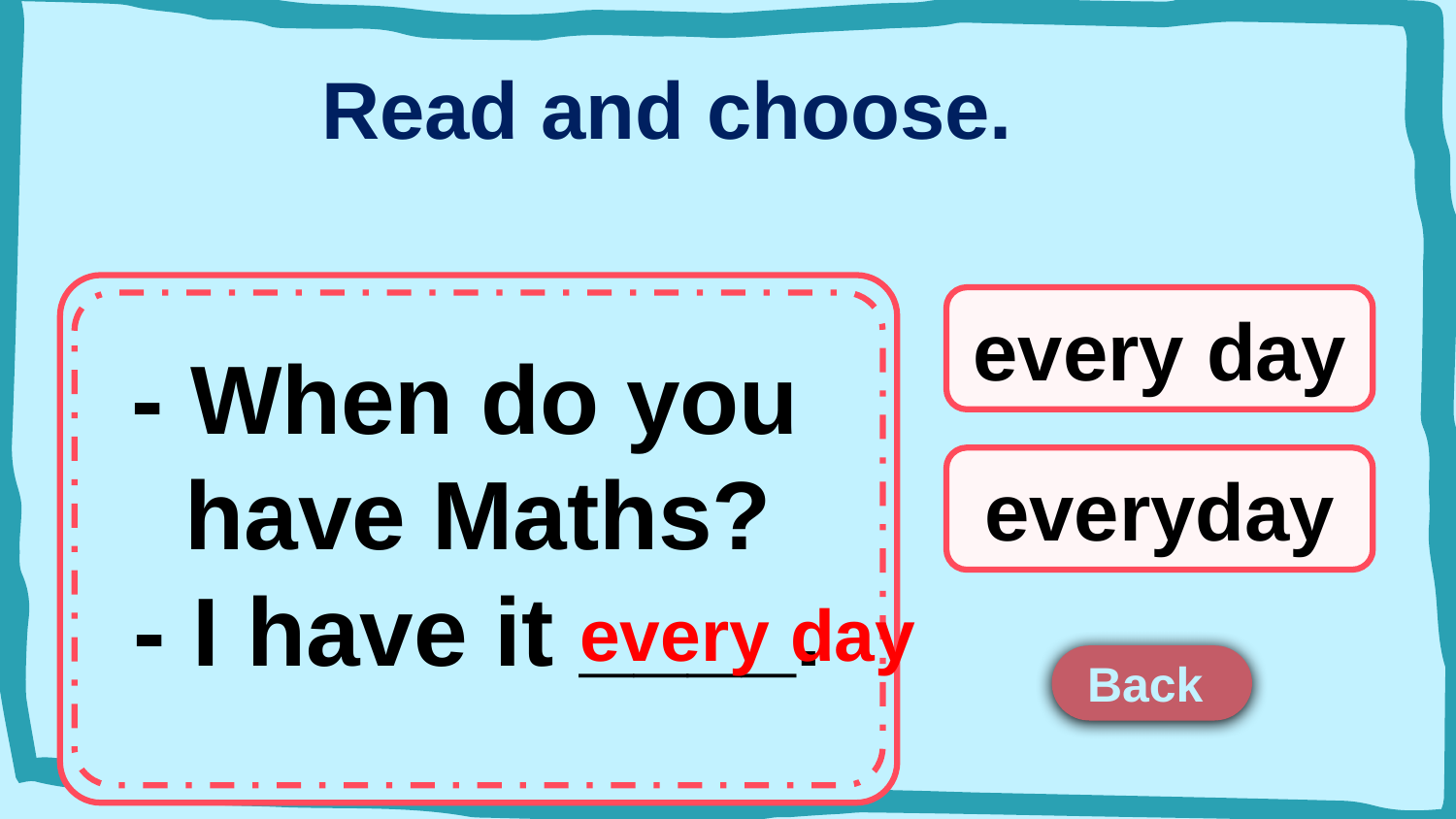

Read and choose.

请替换文字内容，添加相关标题，修改文字内容，也可以直接复制你的内容到此。请替换文字内容，添加相关标题，修改文字内容，也可以直接复制你的内容到此。请替换文字内容，添加相关标题，修改文字内容，也可以直接复制你的内容到此。
every day
- When do you
have Maths?
- I have it ____.
everyday
every day
Back